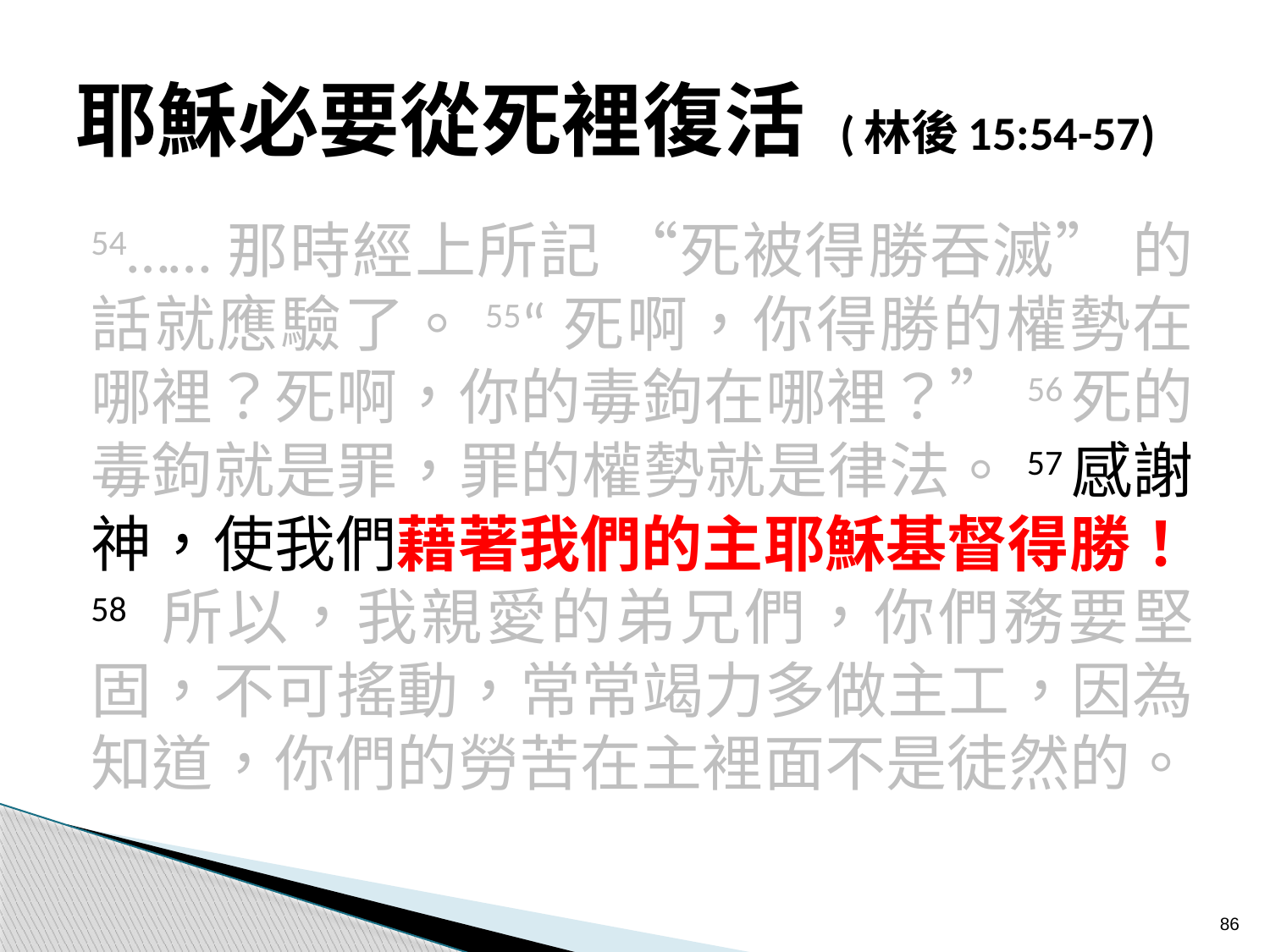

# 耶穌必要從死裡復活 (林後15:54-57)
54……那時經上所記 “死被得勝吞滅” 的話就應驗了。55“死啊，你得勝的權勢在哪裡？死啊，你的毒鉤在哪裡？” 56死的毒鉤就是罪，罪的權勢就是律法。57感謝神，使我們藉著我們的主耶穌基督得勝！58 所以，我親愛的弟兄們，你們務要堅固，不可搖動，常常竭力多做主工，因為知道，你們的勞苦在主裡面不是徒然的。
86